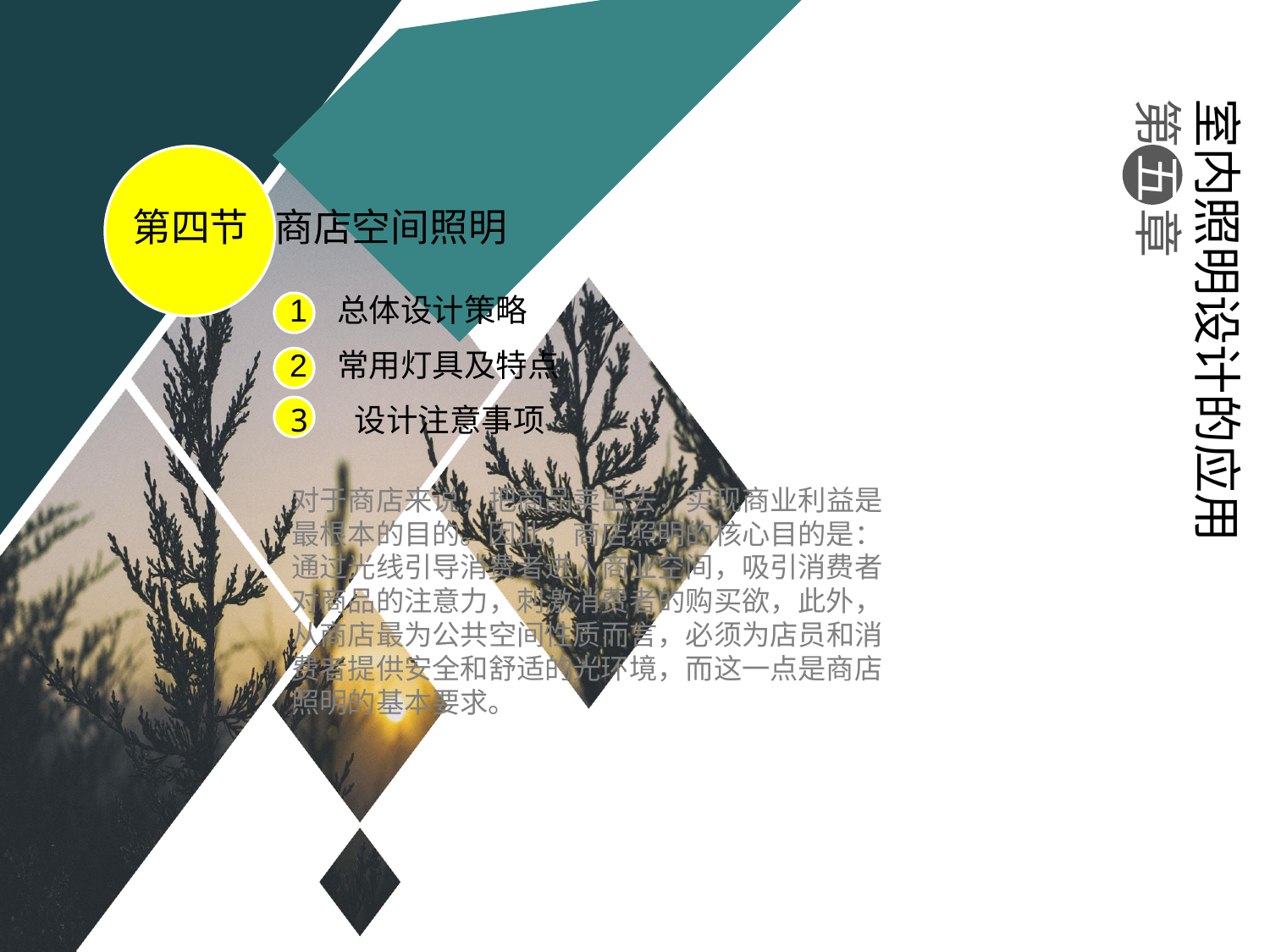

室内照明设计的应用
第 五 章

第四节   商店空间照明
总体设计策略

常用灯具及特点

3  设计注意事项

对于商店来说，把商品卖出去，实现商业利益是最根本的目的。因此，商店照明的核心目的是：通过光线引导消费者进入商业空间，吸引消费者对商品的注意力，刺激消费者的购买欲，此外，从商店最为公共空间性质而言，必须为店员和消费者提供安全和舒适的光环境，而这一点是商店照明的基本要求。

#